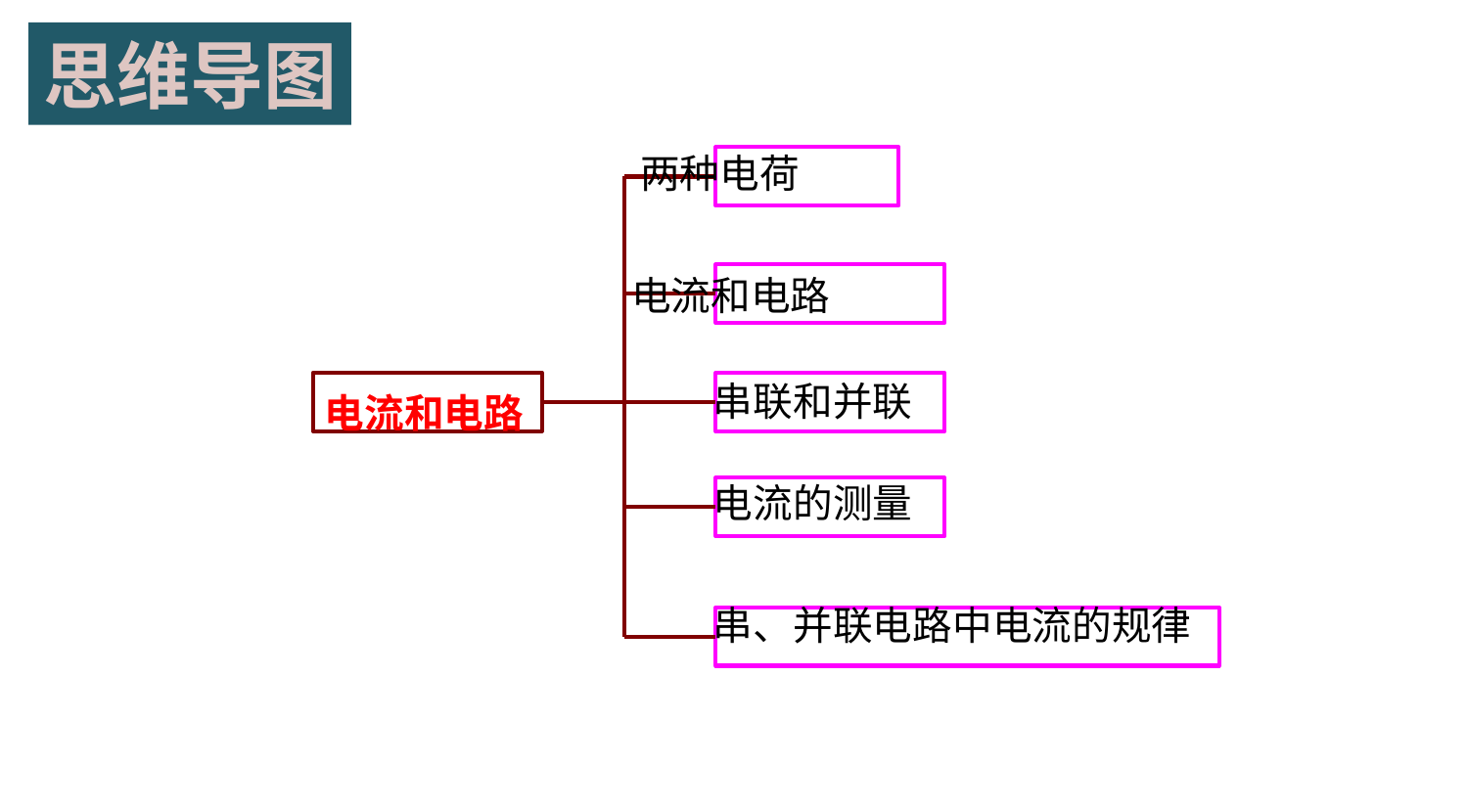

思维导图

          两种电荷

         电流和电路

  串联和并联

  电流的测量

  串、并联电路中电流的规律
电流和电路